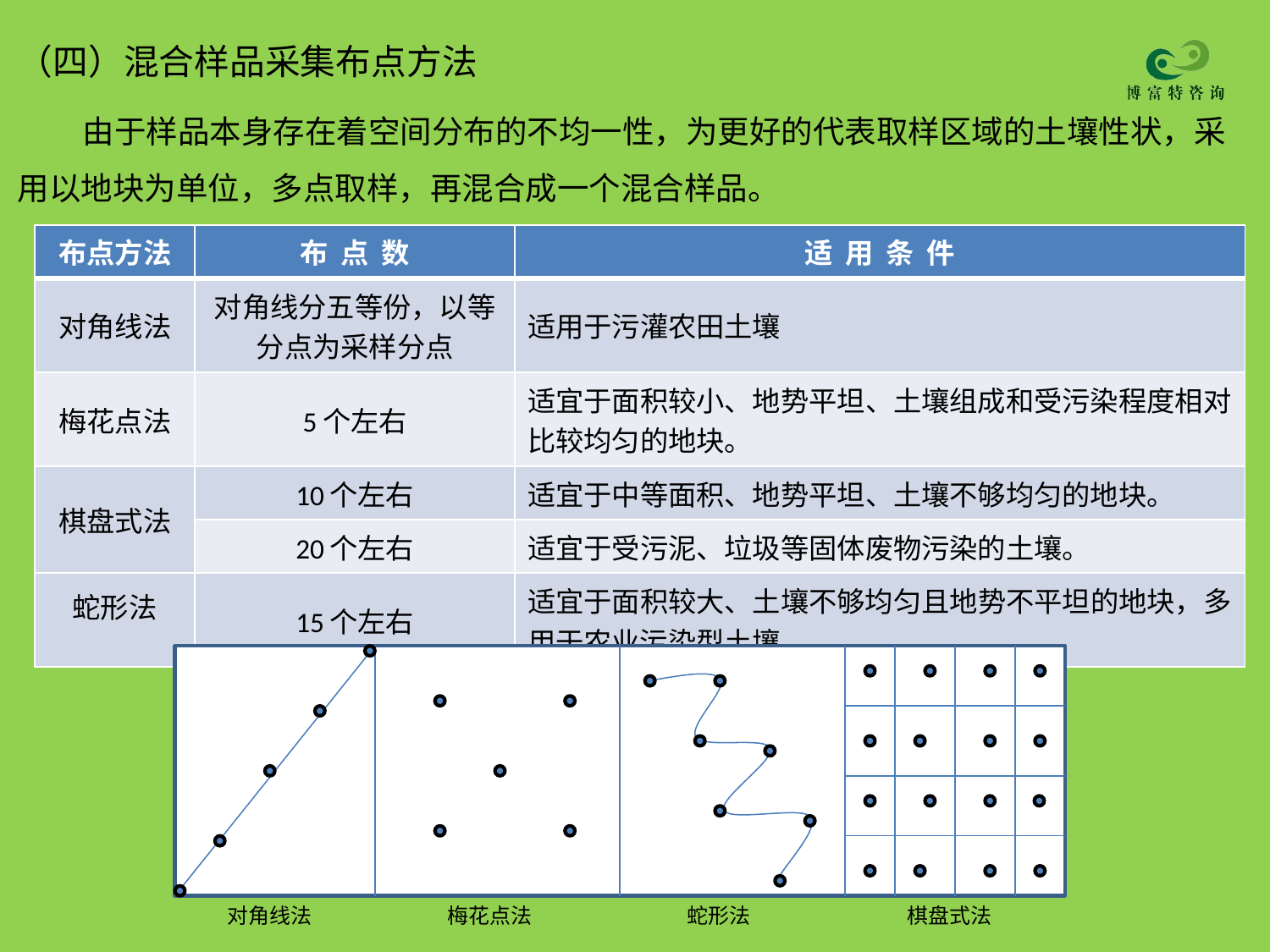

# （四）混合样品采集布点方法
        由于样品本身存在着空间分布的不均一性，为更好的代表取样区域的土壤性状，采用以地块为单位，多点取样，再混合成一个混合样品。

| 布点方法 | 布 点 数 | 适 用 条 件 |
| --- | --- | --- |
| 对角线法 | 对角线分五等份，以等分点为采样分点 | 适用于污灌农田土壤 |
| 梅花点法 | 5个左右 | 适宜于面积较小、地势平坦、土壤组成和受污染程度相对比较均匀的地块。 |
| 棋盘式法 | 10个左右 | 适宜于中等面积、地势平坦、土壤不够均匀的地块。 |
|  | 20个左右 | 适宜于受污泥、垃圾等固体废物污染的土壤。 |
| 蛇形法 | 15个左右 | 适宜于面积较大、土壤不够均匀且地势不平坦的地块，多用于农业污染型土壤。 |

对角线法
梅花点法
蛇形法
棋盘式法